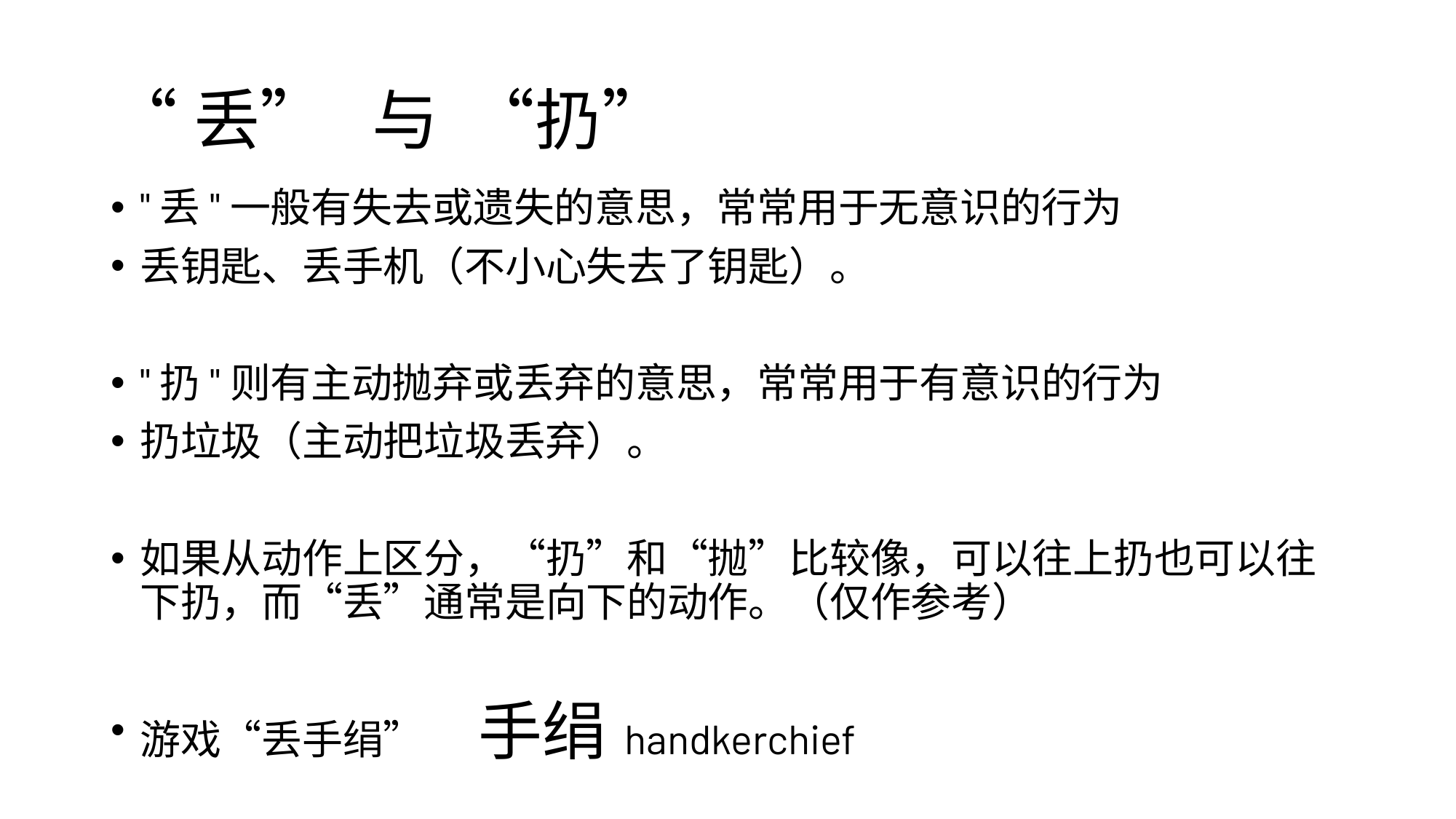

# “丢”   与  “扔”
"丢"一般有失去或遗失的意思，常常用于无意识的行为
丢钥匙、丢手机（不小心失去了钥匙）。

"扔"则有主动抛弃或丢弃的意思，常常用于有意识的行为
扔垃圾（主动把垃圾丢弃）。

如果从动作上区分，“扔”和“抛”比较像，可以往上扔也可以往下扔，而“丢”通常是向下的动作。（仅作参考）

游戏“丢手绢”      手绢 handkerchief